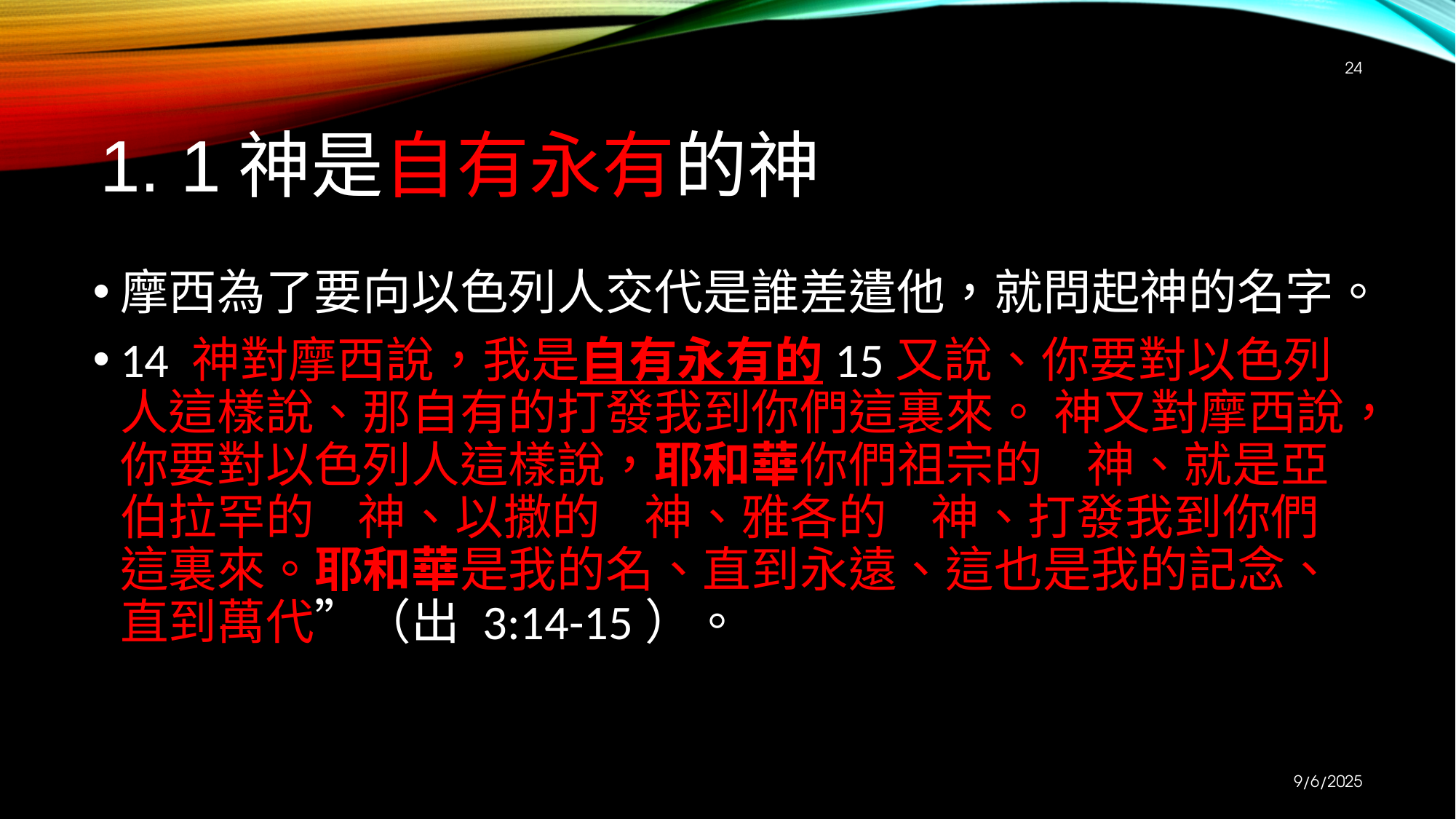

24
# 1. 1神是自有永有的神
摩西為了要向以色列人交代是誰差遣他，就問起神的名字。
14 神對摩西說，我是自有永有的15又說、你要對以色列人這樣說、那自有的打發我到你們這裏來。 神又對摩西說，你要對以色列人這樣說，耶和華你們祖宗的    神、就是亞伯拉罕的    神、以撒的    神、雅各的    神、打發我到你們這裏來。耶和華是我的名、直到永遠、這也是我的記念、直到萬代”（出 3:14-15）。

9/6/2025